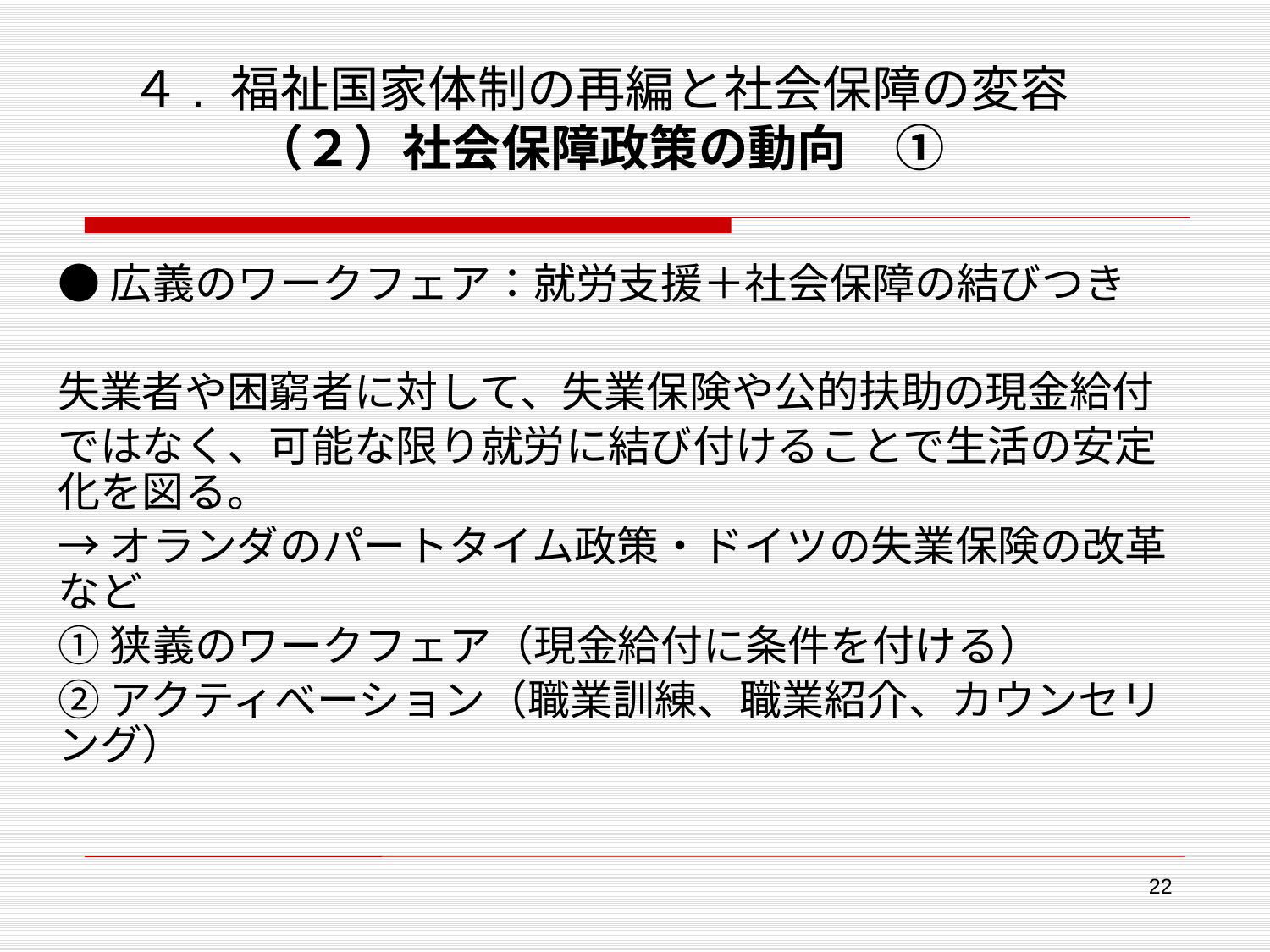

# ４. 福祉国家体制の再編と社会保障の変容 （２）社会保障政策の動向　①
●広義のワークフェア：就労支援＋社会保障の結びつき

失業者や困窮者に対して、失業保険や公的扶助の現金給付
ではなく、可能な限り就労に結び付けることで生活の安定化を図る。
→オランダのパートタイム政策・ドイツの失業保険の改革など
①狭義のワークフェア（現金給付に条件を付ける）
②アクティべーション（職業訓練、職業紹介、カウンセリング）

22